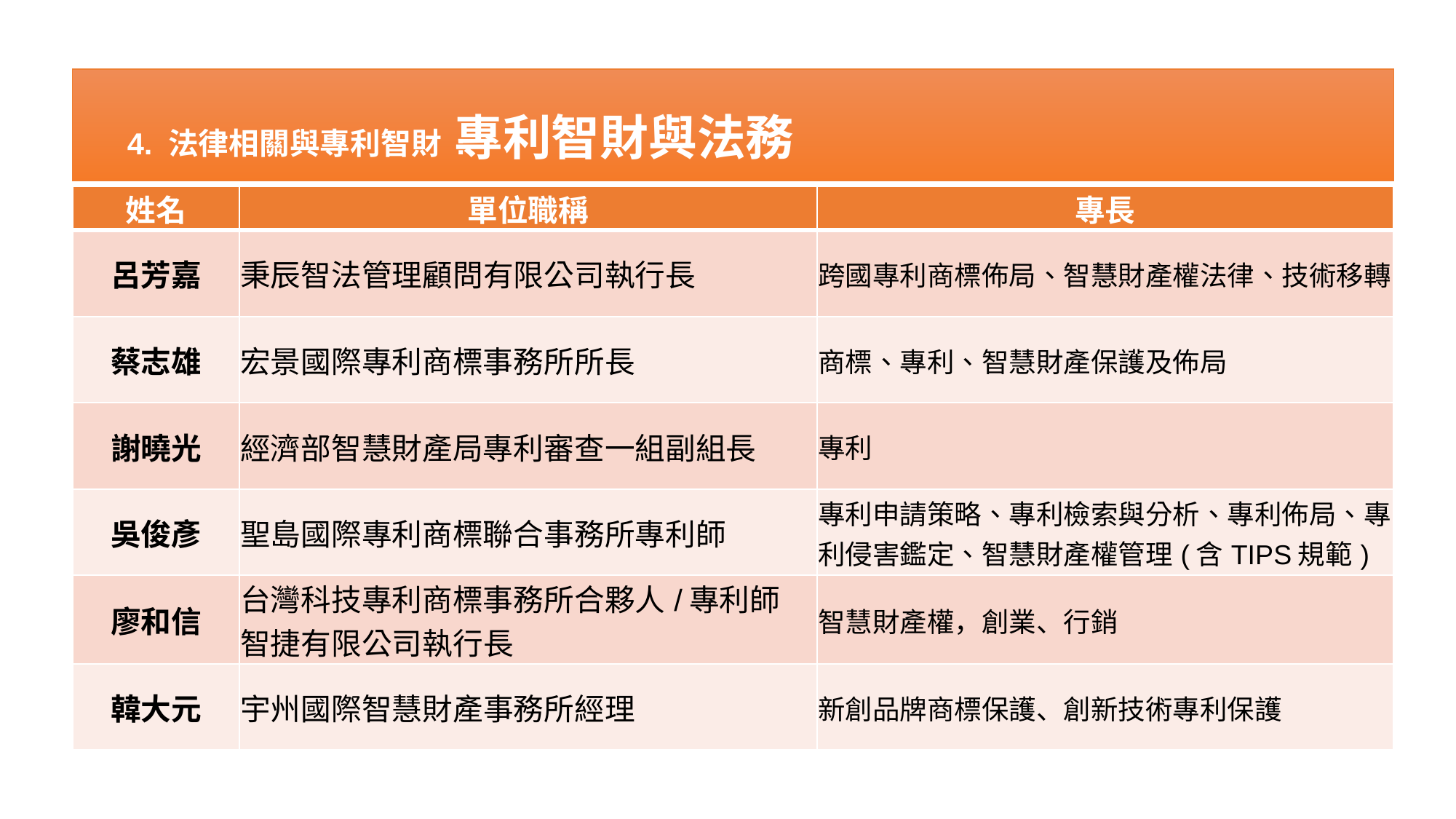

專利智財與法務
4. 法律相關與專利智財 :
| 姓名 | 單位職稱 | 專長 |
| --- | --- | --- |
| 呂芳嘉 | 秉辰智法管理顧問有限公司執行長 | 跨國專利商標佈局、智慧財產權法律、技術移轉 |
| 蔡志雄 | 宏景國際專利商標事務所所長 | 商標、專利、智慧財產保護及佈局 |
| 謝曉光 | 經濟部智慧財產局專利審查一組副組長 | 專利 |
| 吳俊彥 | 聖島國際專利商標聯合事務所專利師 | 專利申請策略、專利檢索與分析、專利佈局、專利侵害鑑定、智慧財產權管理(含TIPS規範) |
| 廖和信 | 台灣科技專利商標事務所合夥人/專利師 智捷有限公司執行長 | 智慧財產權，創業、行銷 |
| 韓大元 | 宇州國際智慧財產事務所經理 | 新創品牌商標保護、創新技術專利保護 |